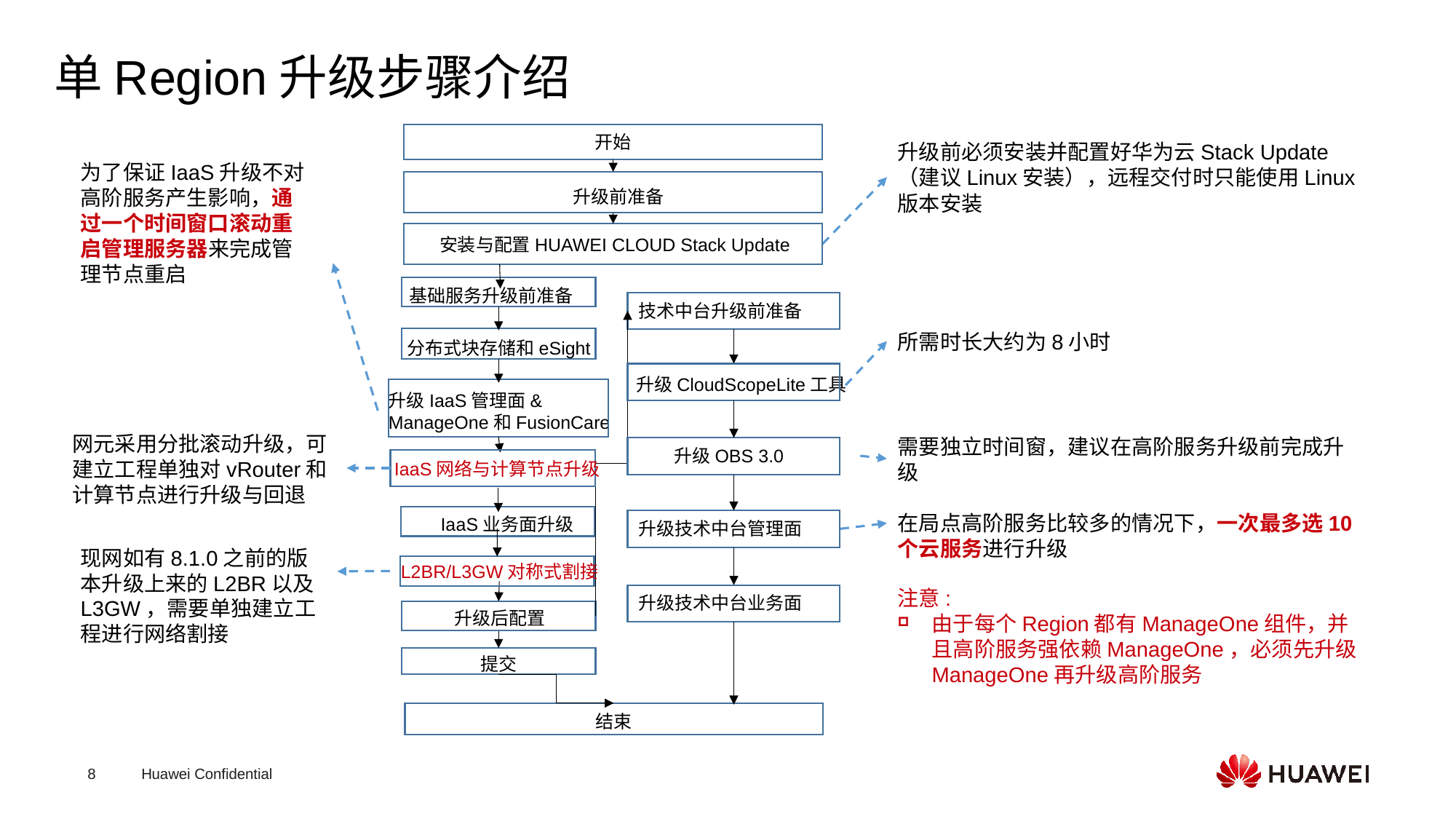

# 单Region升级步骤介绍

开始

升级前准备

安装与配置HUAWEI CLOUD Stack Update

基础服务升级前准备

技术中台升级前准备

分布式块存储和eSight

升级IaaS管理面&
ManageOne和FusionCare

升级OBS 3.0

IaaS网络与计算节点升级

IaaS业务面升级

升级技术中台管理面
L2BR/L3GW对称式割接

升级技术中台业务面

升级后配置
提交

结束
升级CloudScopeLite工具
升级前必须安装并配置好华为云Stack Update（建议Linux安装），远程交付时只能使用Linux版本安装
为了保证IaaS升级不对高阶服务产生影响，通过一个时间窗口滚动重启管理服务器来完成管理节点重启
所需时长大约为8小时
网元采用分批滚动升级，可建立工程单独对vRouter和计算节点进行升级与回退
需要独立时间窗，建议在高阶服务升级前完成升级
在局点高阶服务比较多的情况下，一次最多选10个云服务进行升级
现网如有8.1.0之前的版本升级上来的L2BR以及L3GW，需要单独建立工程进行网络割接
注意:
由于每个Region都有ManageOne组件，并且高阶服务强依赖ManageOne，必须先升级ManageOne再升级高阶服务